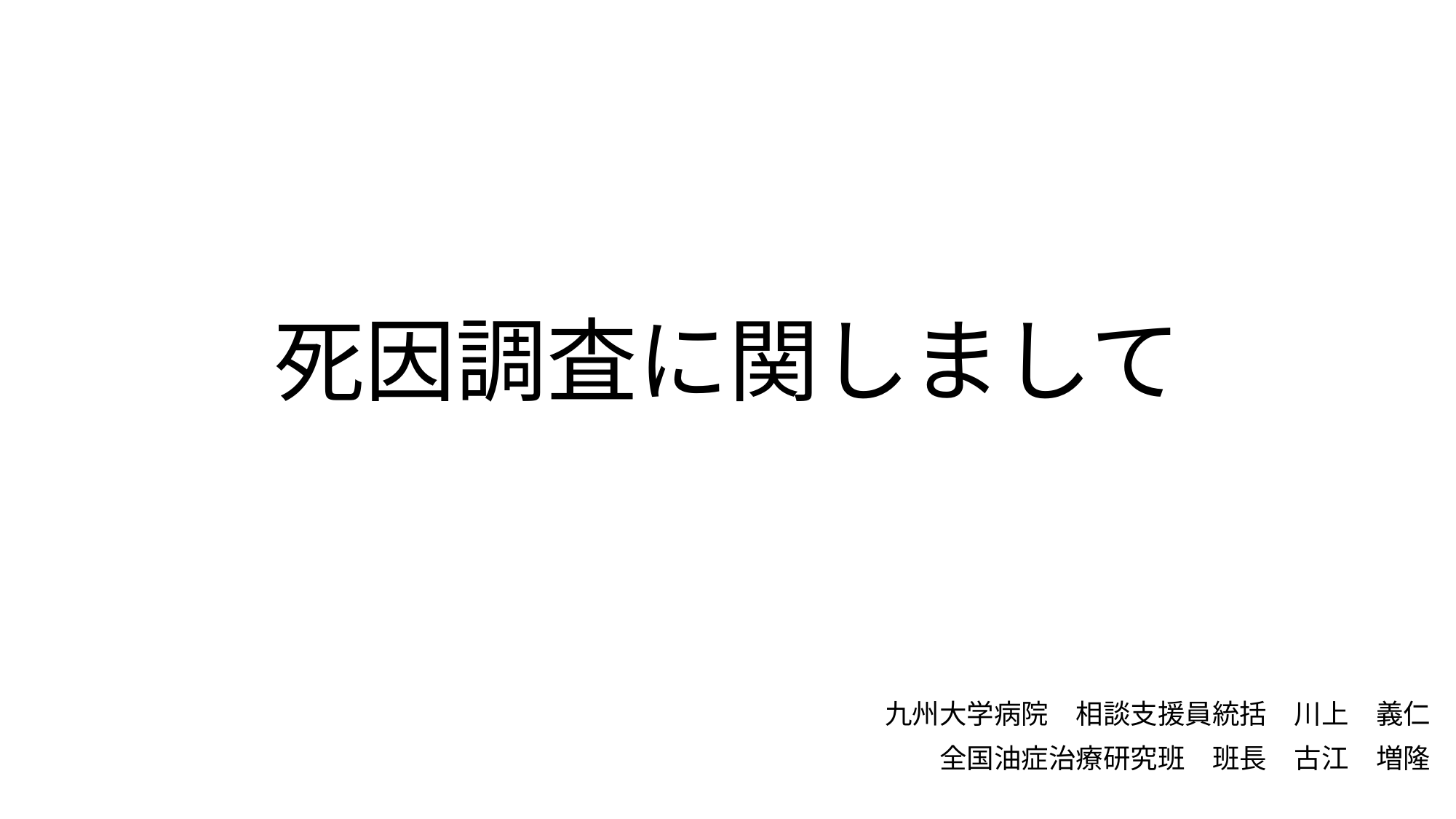

# 死因調査に関しまして
九州大学病院　相談支援員統括　川上　義仁
全国油症治療研究班　班長　古江　増隆